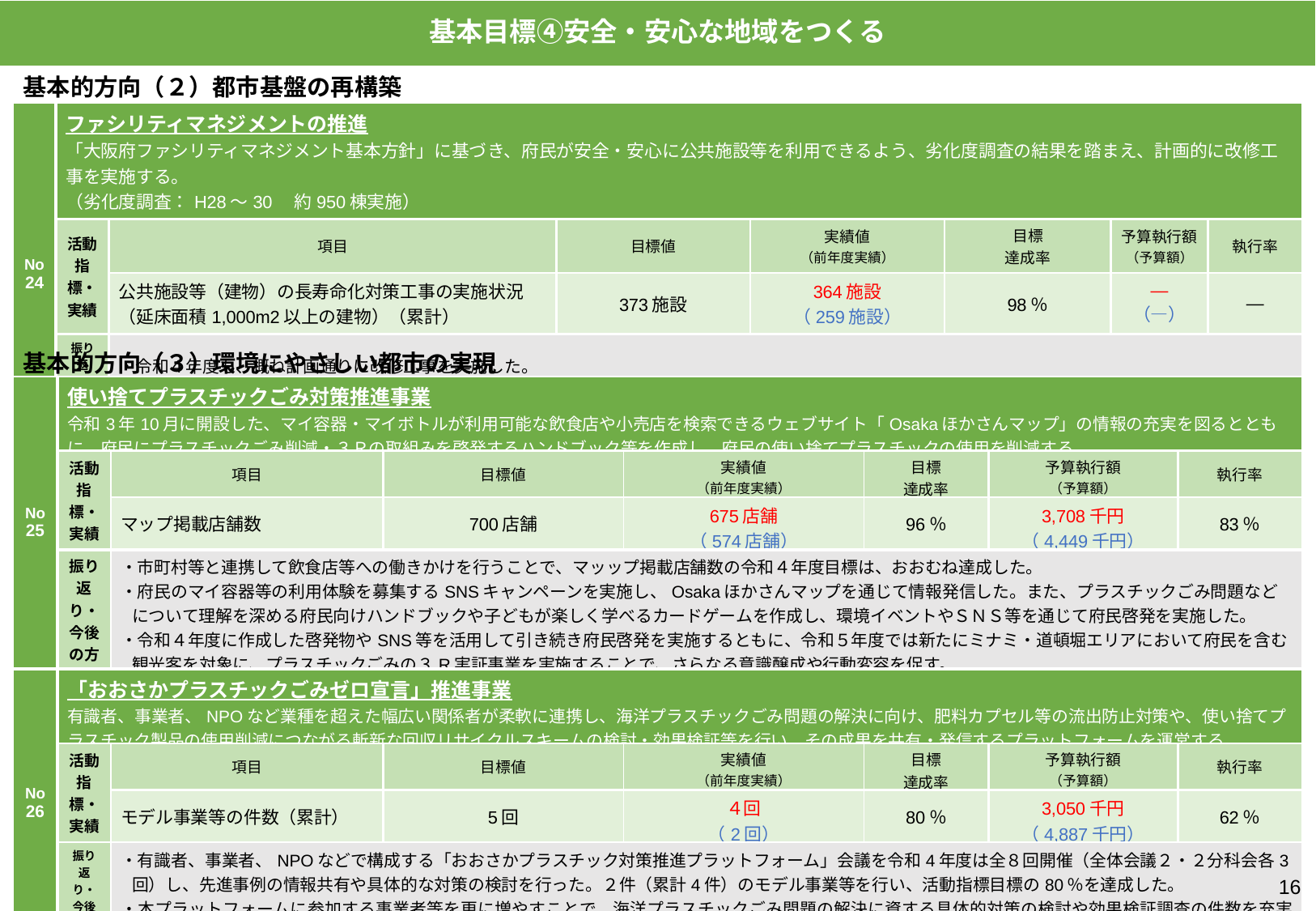

基本目標④安全・安心な地域をつくる
基本的方向（２）都市基盤の再構築
| No24 | ファシリティマネジメントの推進 「大阪府ファシリティマネジメント基本方針」に基づき、府民が安全・安心に公共施設等を利用できるよう、劣化度調査の結果を踏まえ、計画的に改修工事を実施する。　 （劣化度調査：H28～30　約950棟実施） |  |  |  |  |  |  |
| --- | --- | --- | --- | --- | --- | --- | --- |
|  | 活動指標・実績 | 項目 | 目標値 | 実績値 （前年度実績） | 目標 達成率 | 予算執行額 （予算額） | 執行率 |
|  |  | 公共施設等（建物）の長寿命化対策工事の実施状況 （延床面積1,000m2以上の建物）（累計） | 373施設 | 364施設 （259施設） | 98％ | ― （―） | ― |
|  | 振り返り・ 今後の方針 | ・令和４年度も、概ね計画通りに改修工事を実施した。 ・引き続き、「大阪府ファシリティマネジメント基本方針」に基づき、劣化度調査等をもとに計画的に改修工事を実施し、公共施設等の長寿命化を図るように努める。 |  |  |  |  |  |
基本的方向（３）環境にやさしい都市の実現
| No25 | 使い捨てプラスチックごみ対策推進事業 令和3年10月に開設した、マイ容器・マイボトルが利用可能な飲食店や小売店を検索できるウェブサイト「Osakaほかさんマップ」の情報の充実を図るとともに、府民にプラスチックごみ削減・３Ｒの取組みを啓発するハンドブック等を作成し、府民の使い捨てプラスチックの使用を削減する。 |  |  |  |  |  |  |
| --- | --- | --- | --- | --- | --- | --- | --- |
|  | 活動指標・実績 | 項目 | 目標値 | 実績値 （前年度実績） | 目標 達成率 | 予算執行額 （予算額） | 執行率 |
|  |  | マップ掲載店舗数 | 700店舗 | 675店舗 （574店舗） | 96％ | 3,708千円 （4,449千円） | 83％ |
|  | 振り返り・ 今後の方針 | ・市町村等と連携して飲食店等への働きかけを行うことで、マッップ掲載店舗数の令和４年度目標は、おおむね達成した。 ・府民のマイ容器等の利用体験を募集するSNSキャンペーンを実施し、Osakaほかさんマップを通じて情報発信した。また、プラスチックごみ問題などについて理解を深める府民向けハンドブックや子どもが楽しく学べるカードゲームを作成し、環境イベントやＳＮＳ等を通じて府民啓発を実施した。 ・令和４年度に作成した啓発物やSNS等を活用して引き続き府民啓発を実施するともに、令和５年度では新たにミナミ・道頓堀エリアにおいて府民を含む観光客を対象に、プラスチックごみの３R実証事業を実施することで、さらなる意識醸成や行動変容を促す。 |  |  |  |  |  |
| No 26 | 「おおさかプラスチックごみゼロ宣言」推進事業 有識者、事業者、NPOなど業種を超えた幅広い関係者が柔軟に連携し、海洋プラスチックごみ問題の解決に向け、肥料カプセル等の流出防止対策や、使い捨てプラスチック製品の使用削減につながる斬新な回収リサイクルスキームの検討・効果検証等を行い、その成果を共有・発信するプラットフォームを運営する。 |  |  |  |  |  |  |
|  | 活動指標・実績 | 項目 | 目標値 | 実績値 （前年度実績） | 目標 達成率 | 予算執行額 （予算額） | 執行率 |
|  |  | モデル事業等の件数（累計） | 5回 | ４回 （2回） | 80％ | 3,050千円 （4,887千円） | 62％ |
|  | 振り返り・ 今後の方針 | ・有識者、事業者、NPOなどで構成する「おおさかプラスチック対策推進プラットフォーム」会議を令和4年度は全８回開催（全体会議２・２分科会各3回）し、先進事例の情報共有や具体的な対策の検討を行った。２件（累計4件）のモデル事業等を行い、活動指標目標の80％を達成した。 ・本プラットフォームに参加する事業者等を更に増やすことで、海洋プラスチックごみ問題の解決に資する具体的対策の検討や効果検証調査の件数を充実させていく。 |  |  |  |  |  |
16